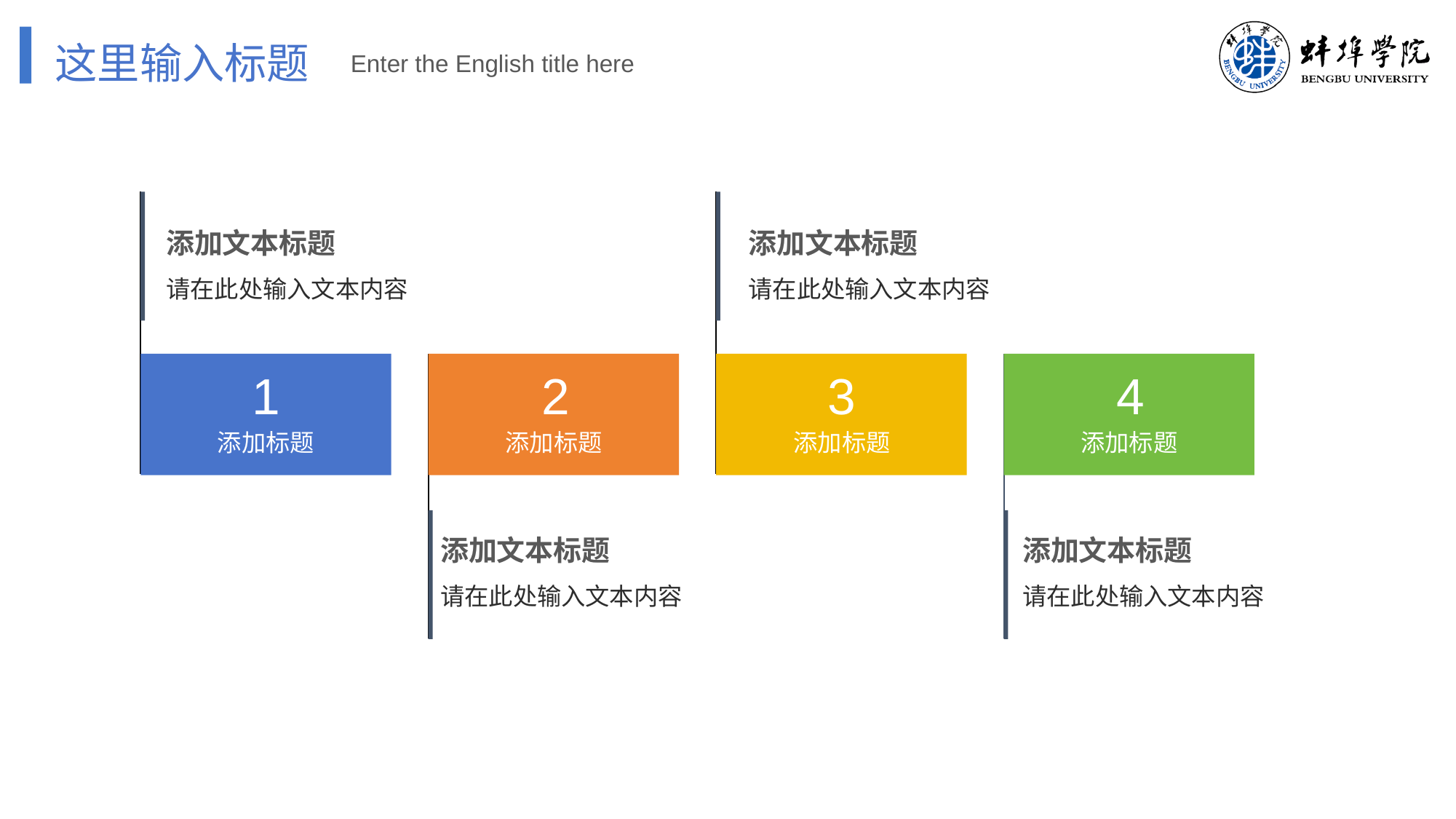

这里输入标题
Enter the English title here

添加文本标题
请在此处输入文本内容
添加文本标题
请在此处输入文本内容

1
2
3
4
添加标题
添加标题
添加标题
添加标题
添加文本标题
请在此处输入文本内容
添加文本标题
请在此处输入文本内容